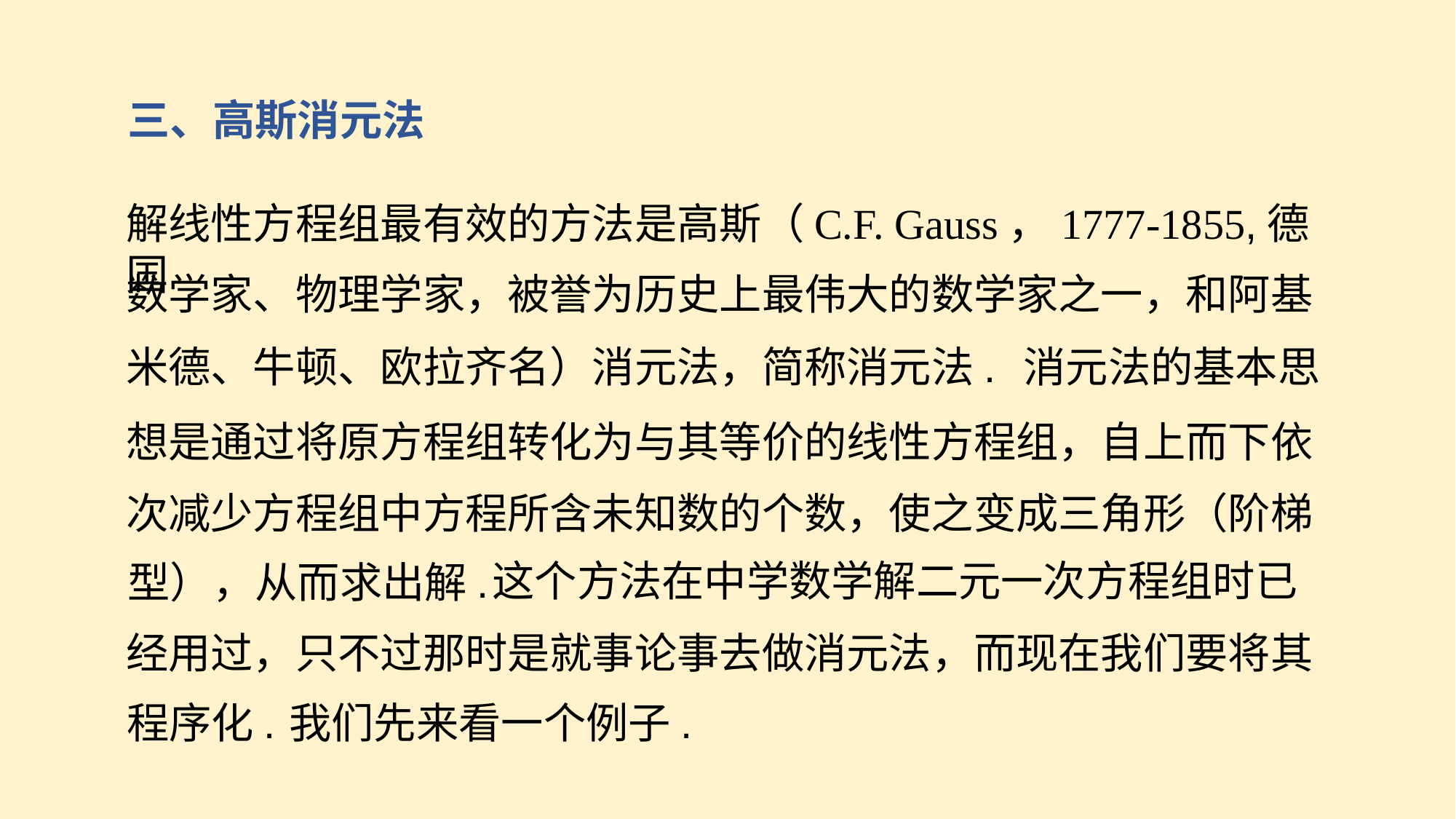

三、高斯消元法
解线性方程组最有效的方法是高斯（C.F. Gauss，1777-1855,德国
数学家、物理学家，被誉为历史上最伟大的数学家之一，和阿基
米德、牛顿、欧拉齐名）消元法，简称消元法.
消元法的基本思
想是通过将原方程组转化为与其等价的线性方程组，自上而下依
次减少方程组中方程所含未知数的个数，使之变成三角形（阶梯
这个方法在中学数学解二元一次方程组时已
型），从而求出解.
经用过，只不过那时是就事论事去做消元法，而现在我们要将其
程序化.
我们先来看一个例子.